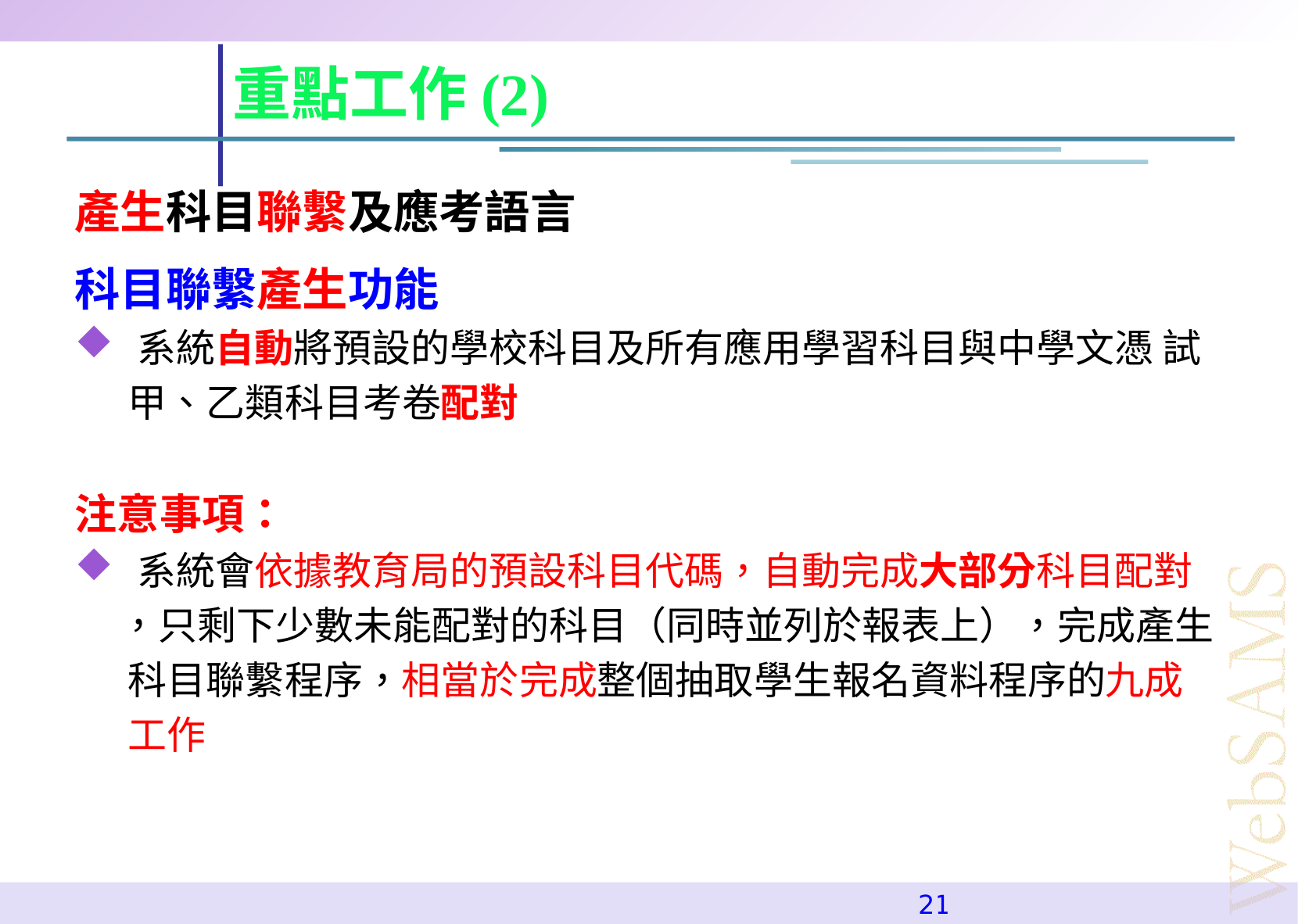

重點工作(2)
產生科目聯繫及應考語言
科目聯繫產生功能
 系統自動將預設的學校科目及所有應用學習科目與中學文憑 試
     甲、乙類科目考卷配對

注意事項：
 系統會依據教育局的預設科目代碼，自動完成大部分科目配對
    ，只剩下少數未能配對的科目（同時並列於報表上），完成產生
     科目聯繫程序，相當於完成整個抽取學生報名資料程序的九成
     工作